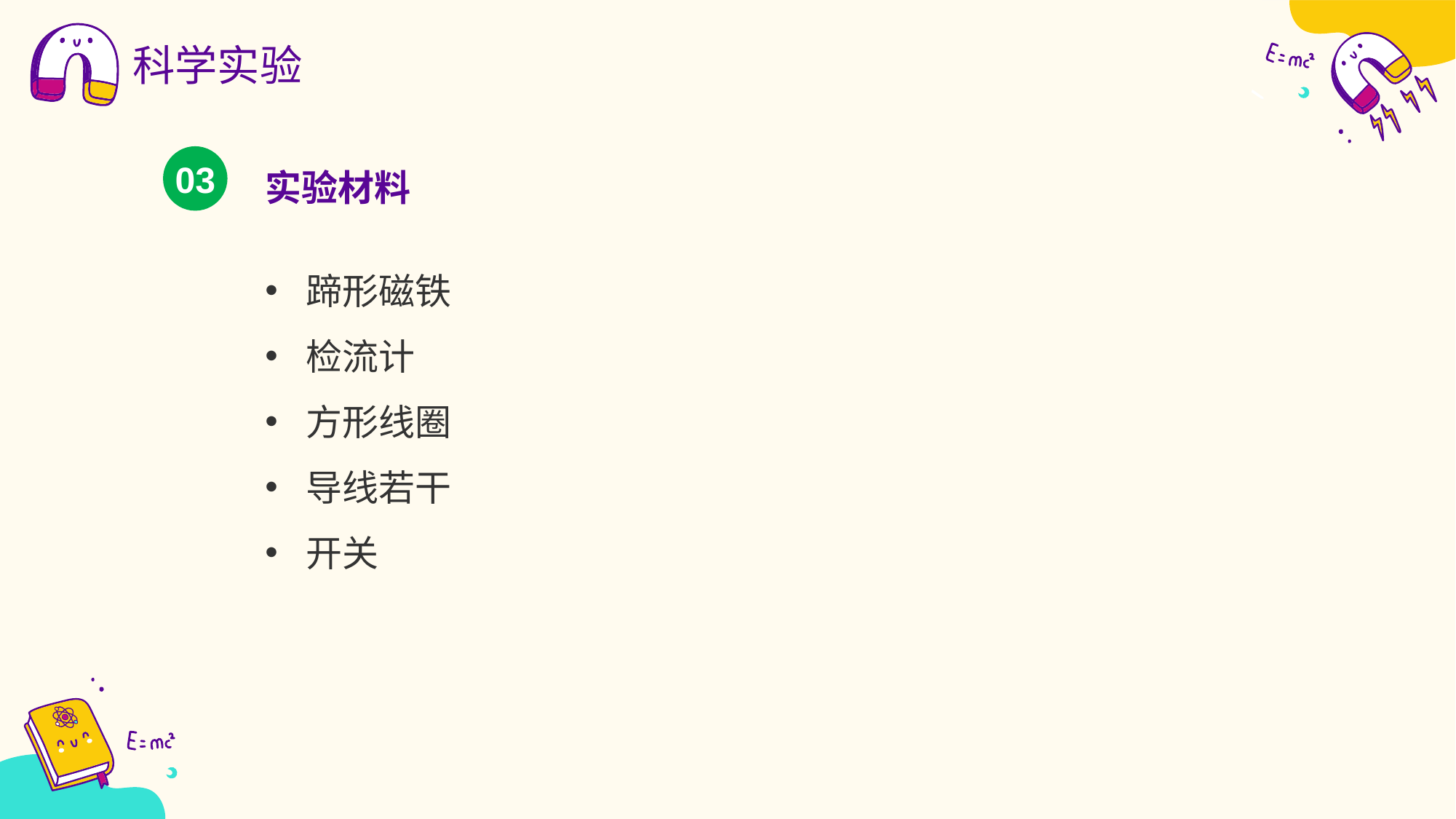

科学实验
实验材料
03
蹄形磁铁
检流计
方形线圈
导线若干
开关